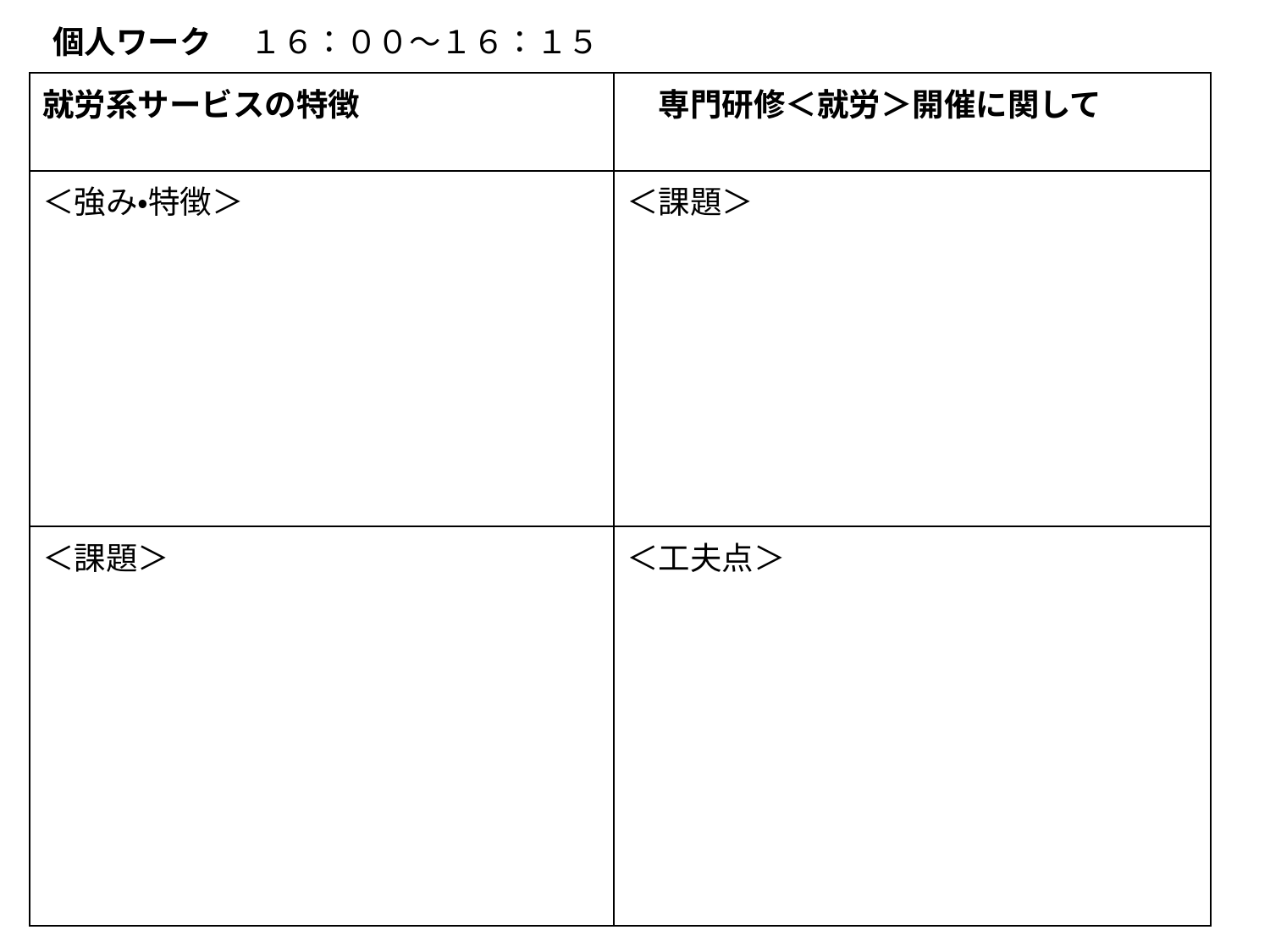

個人ワーク　 １６：００～１６：１５
| 就労系サービスの特徴 | 専門研修＜就労＞開催に関して |
| --- | --- |
| ＜強み・特徴＞ | ＜課題＞ |
| ＜課題＞ | ＜工夫点＞ |